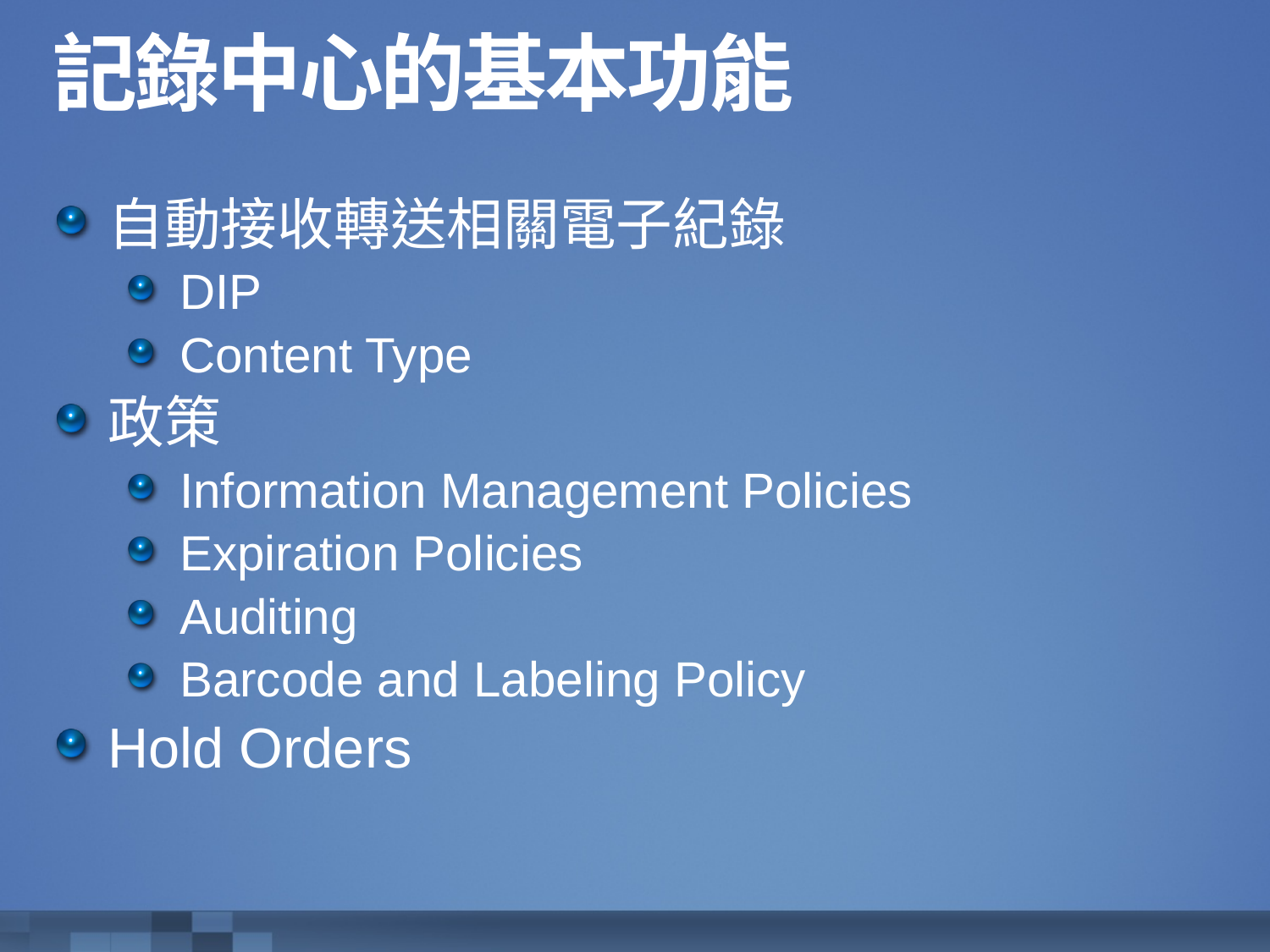

# 記錄中心的基本功能
自動接收轉送相關電子紀錄
DIP
Content Type
政策
Information Management Policies
Expiration Policies
Auditing
Barcode and Labeling Policy
Hold Orders